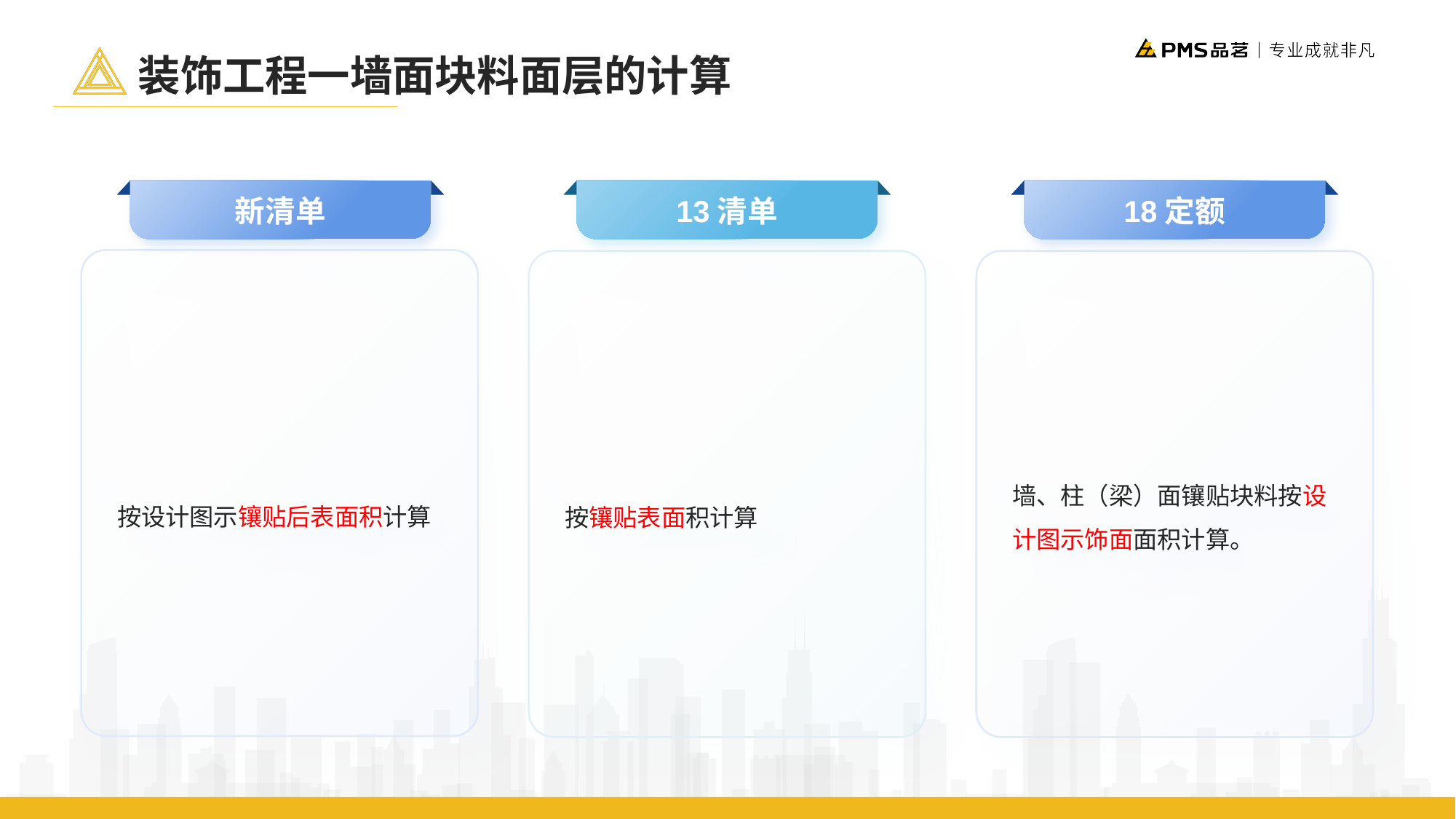

装饰工程一墙面块料面层的计算

新清单

13清单

18定额

按设计图示镶贴后表面积计算
按镶贴表面积计算
墙、柱（梁）面镶贴块料按设计图示饰面面积计算。